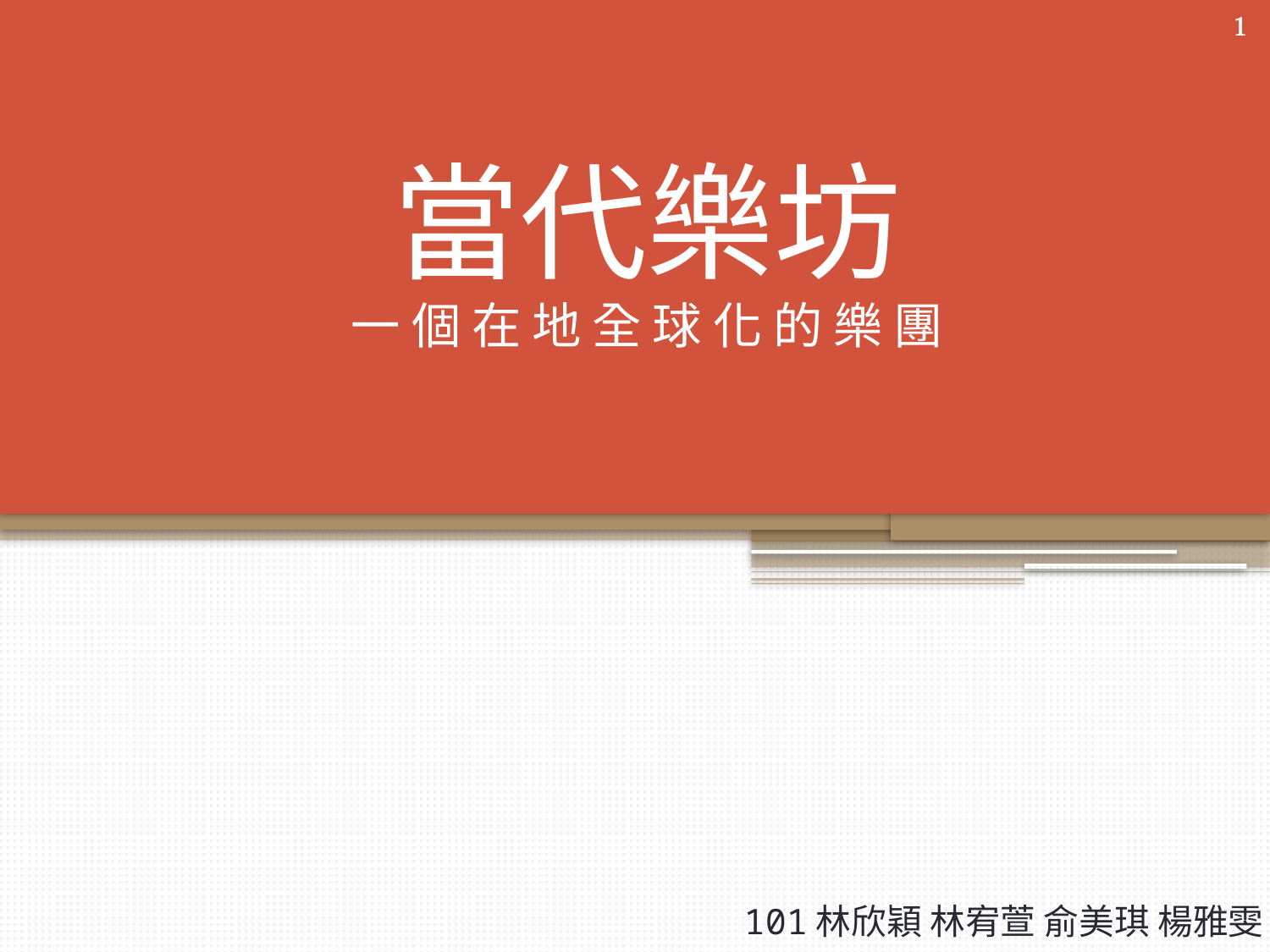

1
# 當代樂坊 一 個 在 地 全 球 化 的 樂 團

101林欣穎 林宥萱 俞美琪 楊雅雯